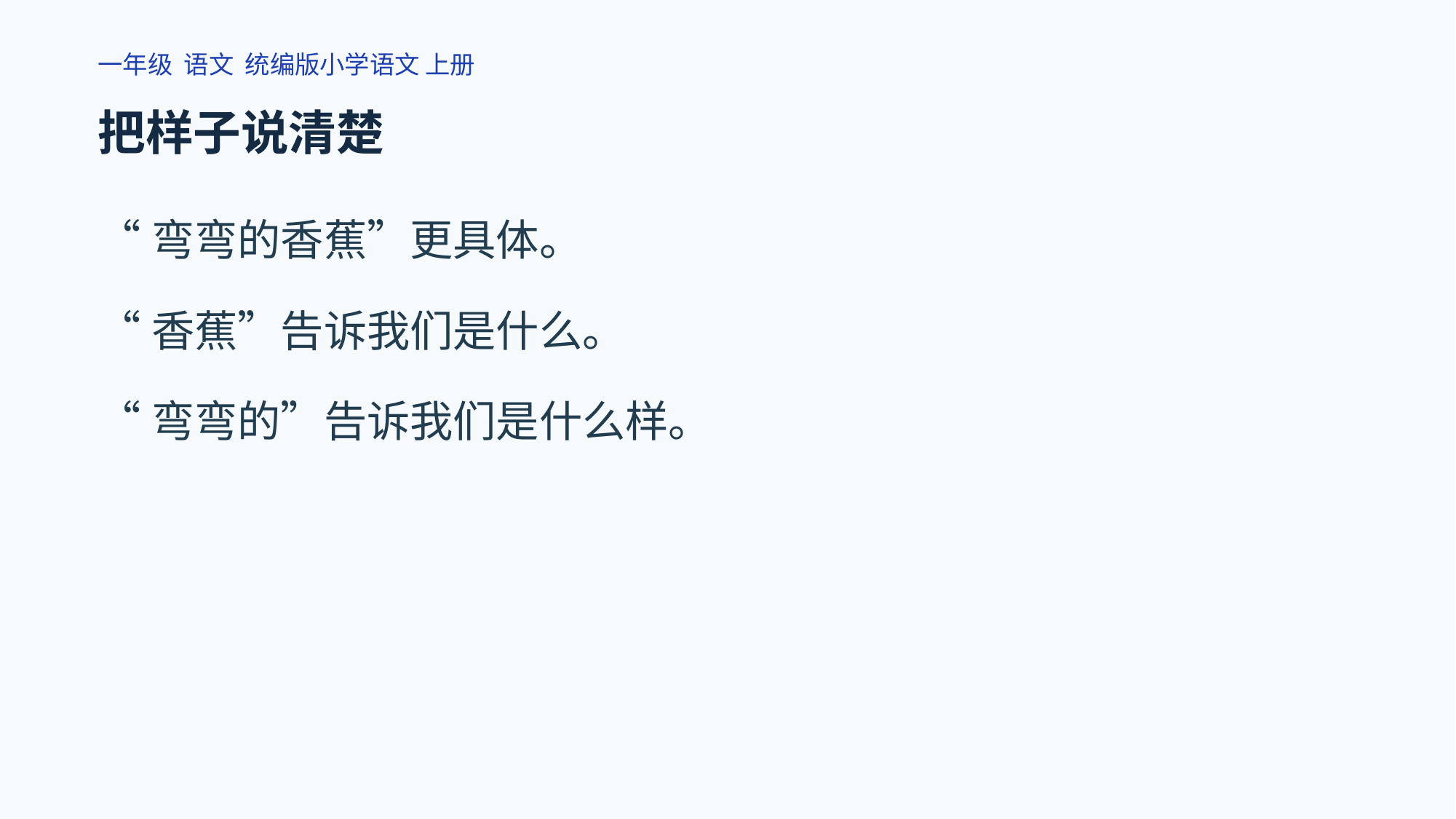

一年级  语文  统编版小学语文 上册
把样子说清楚
“弯弯的香蕉”更具体。
“香蕉”告诉我们是什么。
“弯弯的”告诉我们是什么样。